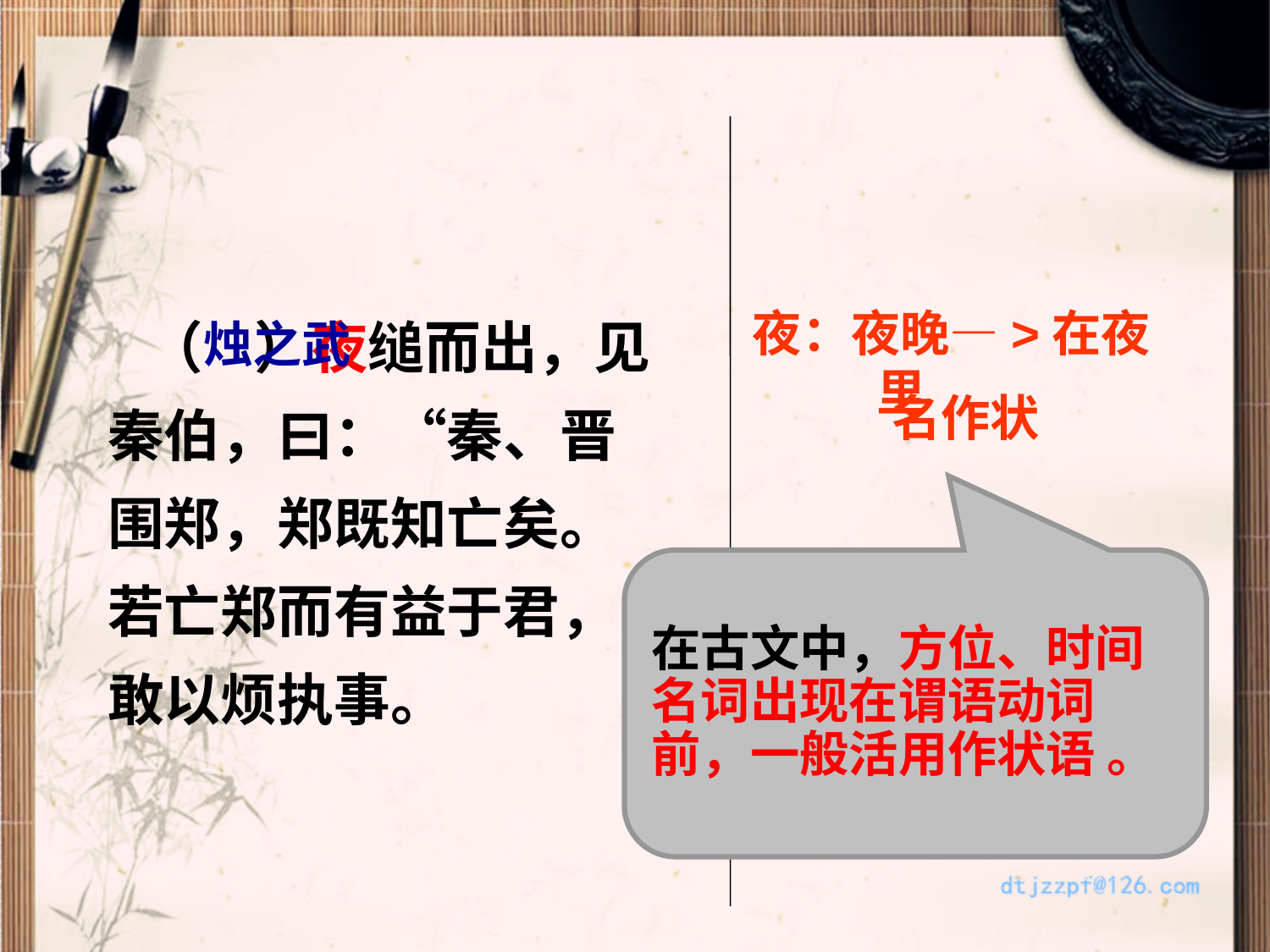

（    ）夜缒而出，见秦伯，曰：“秦、晋围郑，郑既知亡矣。若亡郑而有益于君，敢以烦执事。
夜：夜晚—>在夜里
烛之武

名作状

在古文中，方位、时间名词出现在谓语动词前，一般活用作状语 。